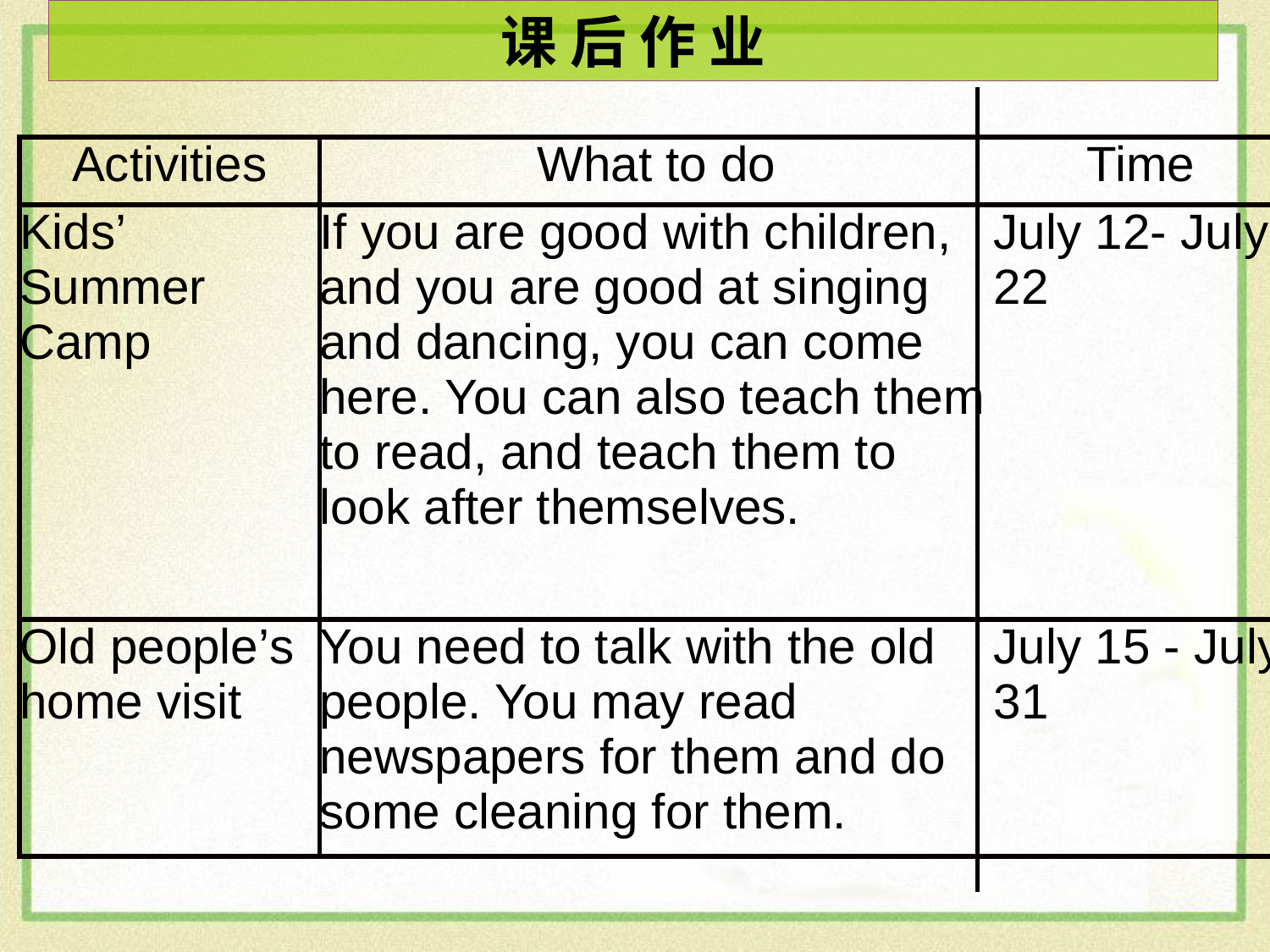

课 后 作 业
| Activities | What to do | Time |
| --- | --- | --- |
| Kids’ Summer Camp | If you are good with children, and you are good at singing and dancing, you can come here. You can also teach them to read, and teach them to look after themselves. | July 12- July 22 |
| Old people’s home visit | You need to talk with the old people. You may read newspapers for them and do some cleaning for them. | July 15 - July 31 |